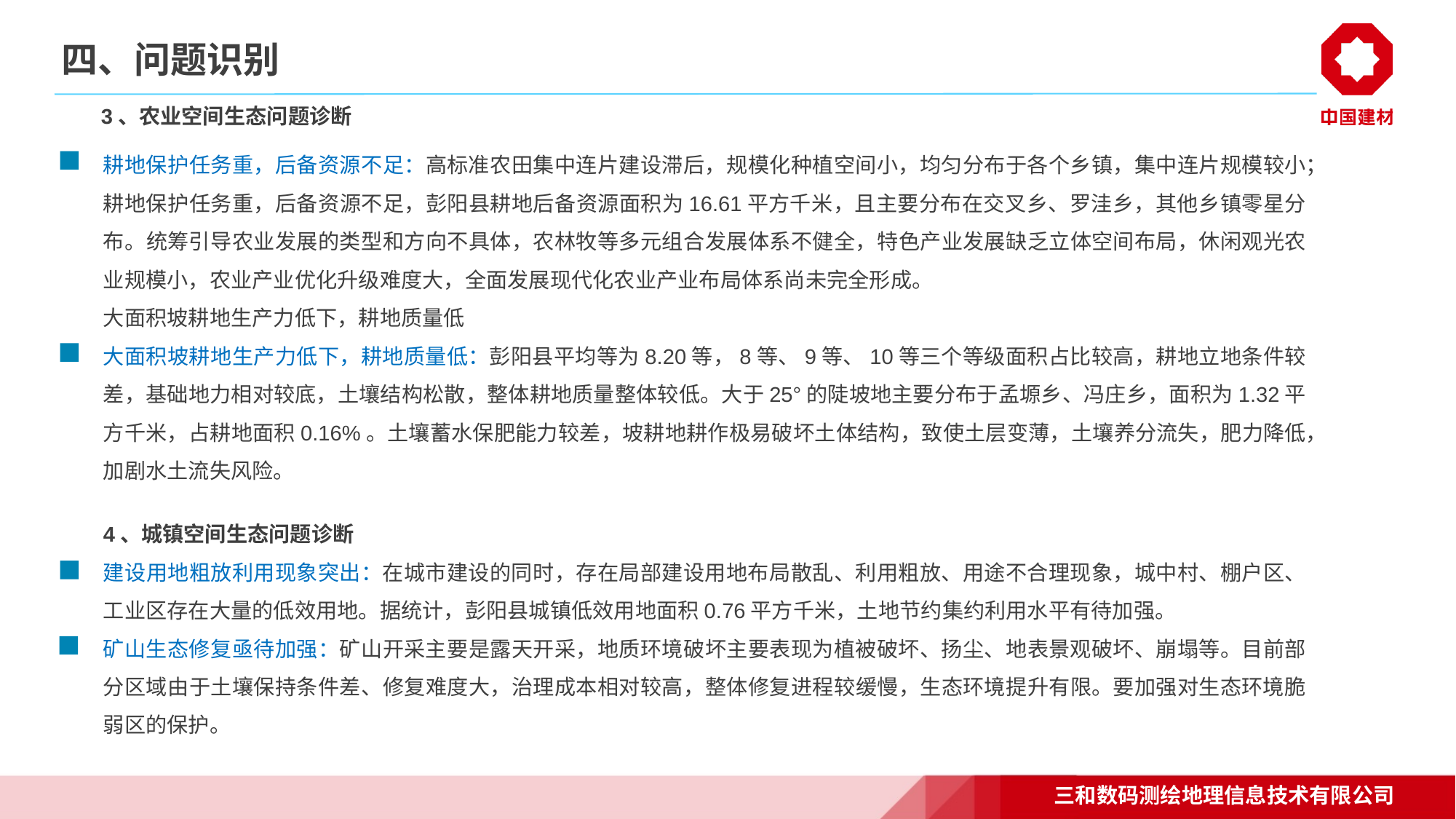

# 四、问题识别

     3、农业空间生态问题诊断
耕地保护任务重，后备资源不足：高标准农田集中连片建设滞后，规模化种植空间小，均匀分布于各个乡镇，集中连片规模较小；耕地保护任务重，后备资源不足，彭阳县耕地后备资源面积为16.61平方千米，且主要分布在交叉乡、罗洼乡，其他乡镇零星分布。统筹引导农业发展的类型和方向不具体，农林牧等多元组合发展体系不健全，特色产业发展缺乏立体空间布局，休闲观光农业规模小，农业产业优化升级难度大，全面发展现代化农业产业布局体系尚未完全形成。
大面积坡耕地生产力低下，耕地质量低
大面积坡耕地生产力低下，耕地质量低：彭阳县平均等为8.20等，8等、9等、10等三个等级面积占比较高，耕地立地条件较差，基础地力相对较底，土壤结构松散，整体耕地质量整体较低。大于25°的陡坡地主要分布于孟塬乡、冯庄乡，面积为1.32平方千米，占耕地面积0.16%。土壤蓄水保肥能力较差，坡耕地耕作极易破坏土体结构，致使土层变薄，土壤养分流失，肥力降低，加剧水土流失风险。

4、城镇空间生态问题诊断
建设用地粗放利用现象突出：在城市建设的同时，存在局部建设用地布局散乱、利用粗放、用途不合理现象，城中村、棚户区、工业区存在大量的低效用地。据统计，彭阳县城镇低效用地面积0.76平方千米，土地节约集约利用水平有待加强。
矿山生态修复亟待加强：矿山开采主要是露天开采，地质环境破坏主要表现为植被破坏、扬尘、地表景观破坏、崩塌等。目前部分区域由于土壤保持条件差、修复难度大，治理成本相对较高，整体修复进程较缓慢，生态环境提升有限。要加强对生态环境脆弱区的保护。